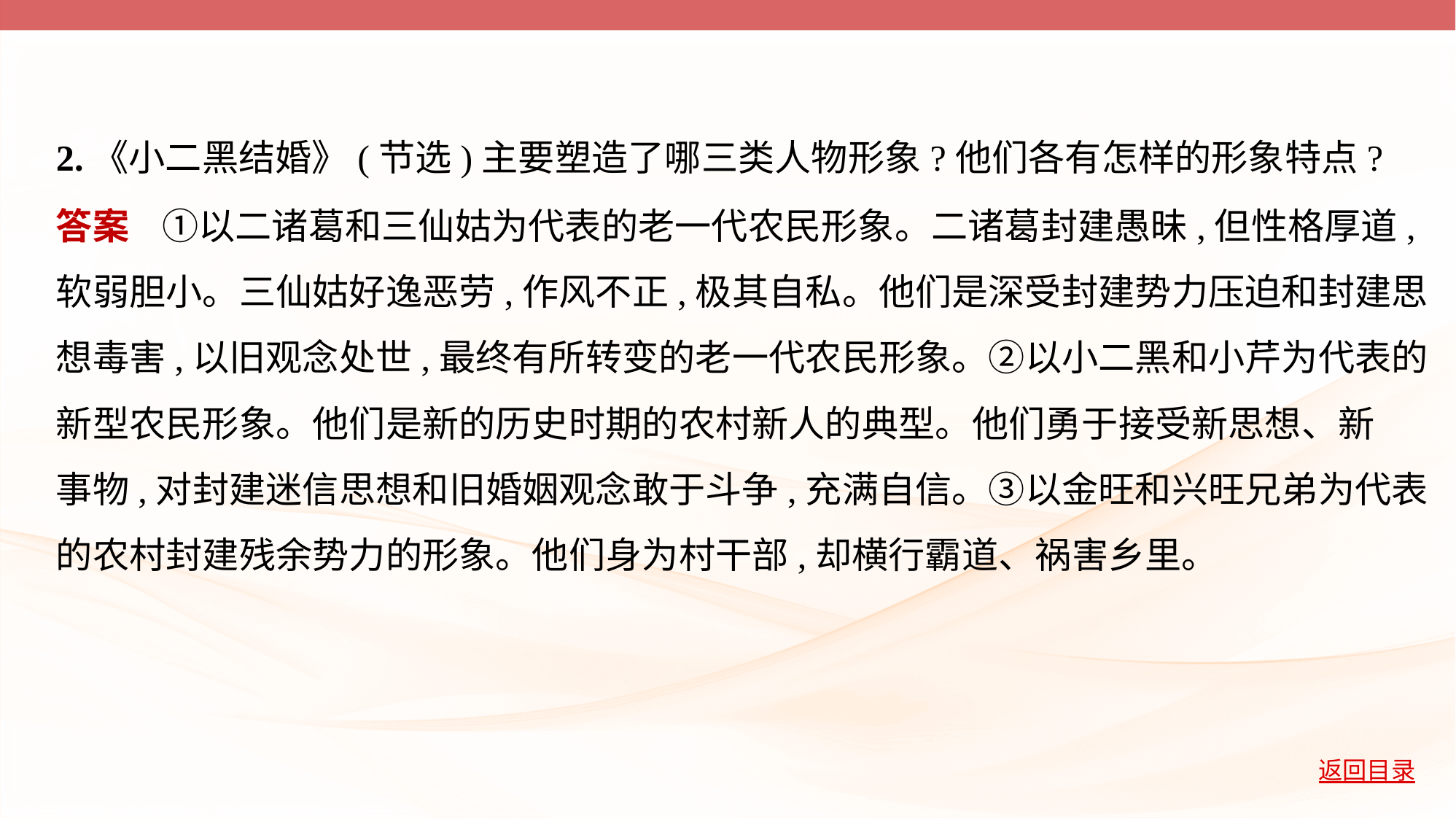

2.《小二黑结婚》(节选)主要塑造了哪三类人物形象?他们各有怎样的形象特点?
答案    ①以二诸葛和三仙姑为代表的老一代农民形象。二诸葛封建愚昧,但性格厚道,
软弱胆小。三仙姑好逸恶劳,作风不正,极其自私。他们是深受封建势力压迫和封建思
想毒害,以旧观念处世,最终有所转变的老一代农民形象。②以小二黑和小芹为代表的
新型农民形象。他们是新的历史时期的农村新人的典型。他们勇于接受新思想、新
事物,对封建迷信思想和旧婚姻观念敢于斗争,充满自信。③以金旺和兴旺兄弟为代表
的农村封建残余势力的形象。他们身为村干部,却横行霸道、祸害乡里。